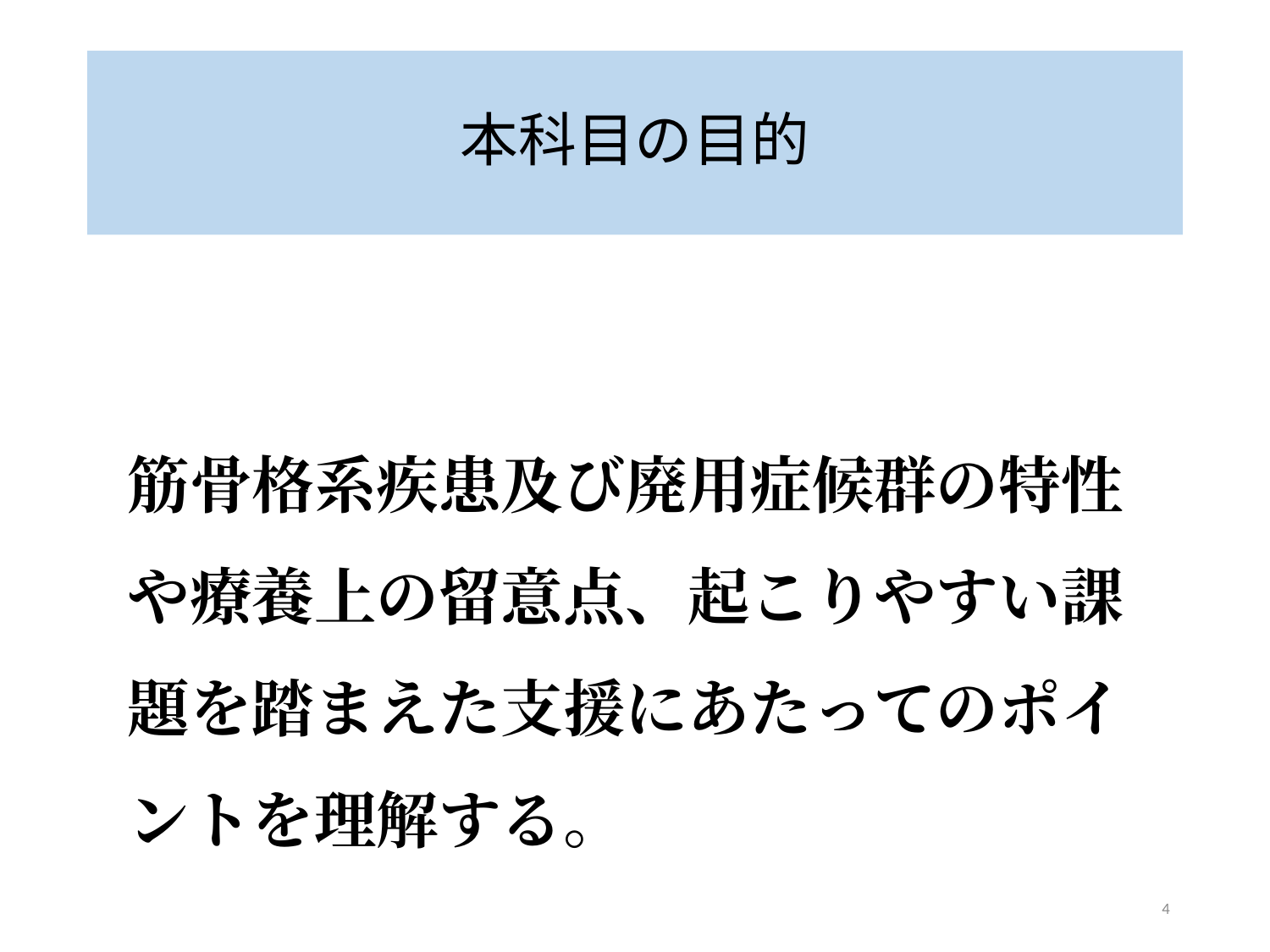

# 本科目の目的

筋骨格系疾患及び廃用症候群の特性や療養上の留意点、起こりやすい課題を踏まえた支援にあたってのポイントを理解する。
4